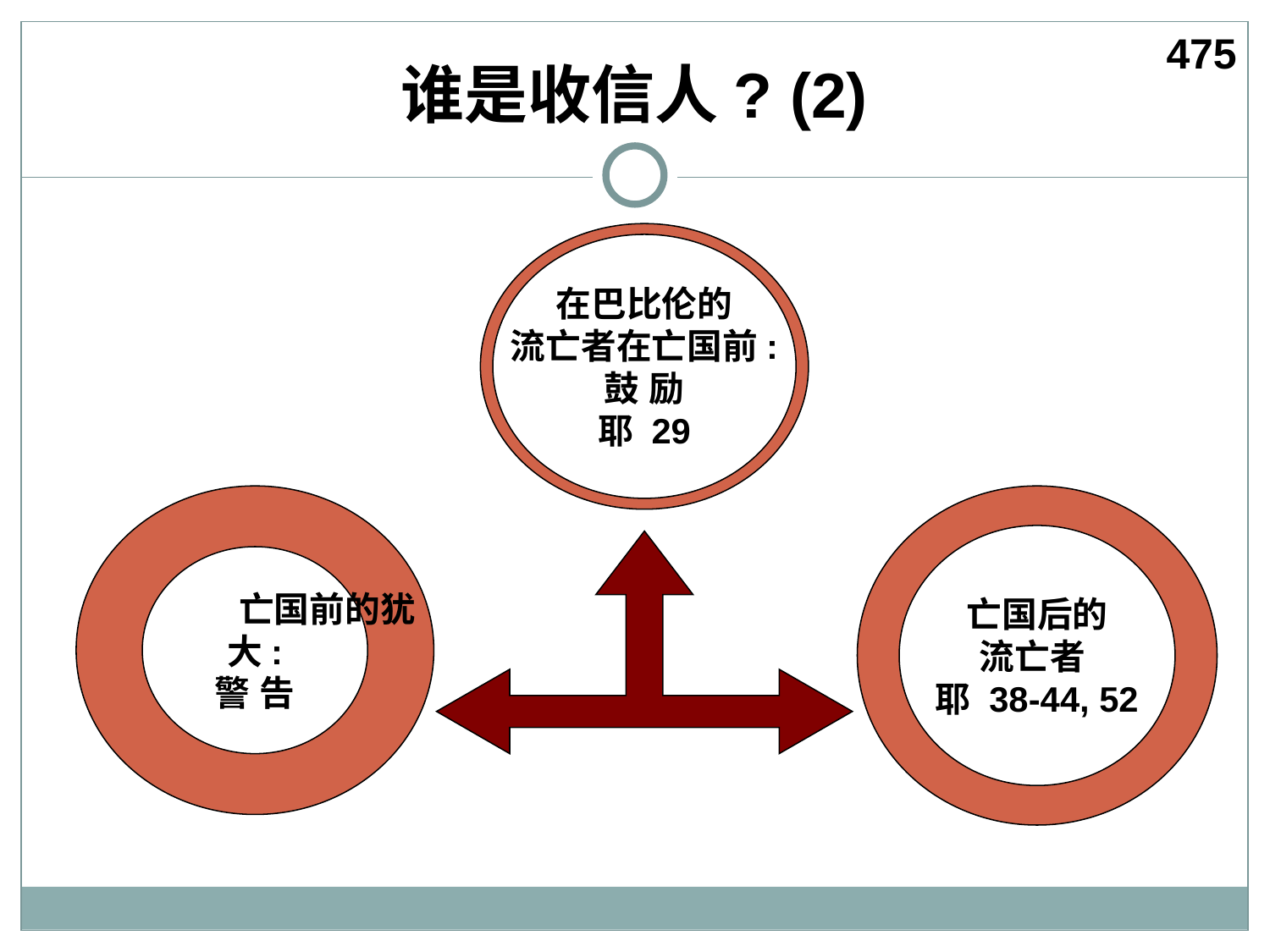

475
# 谁是收信人? (2)
在巴比伦的
流亡者在亡国前:
鼓 励
耶 29
              亡国前的犹大:
警 告
亡国后的
流亡者
耶 38-44, 52